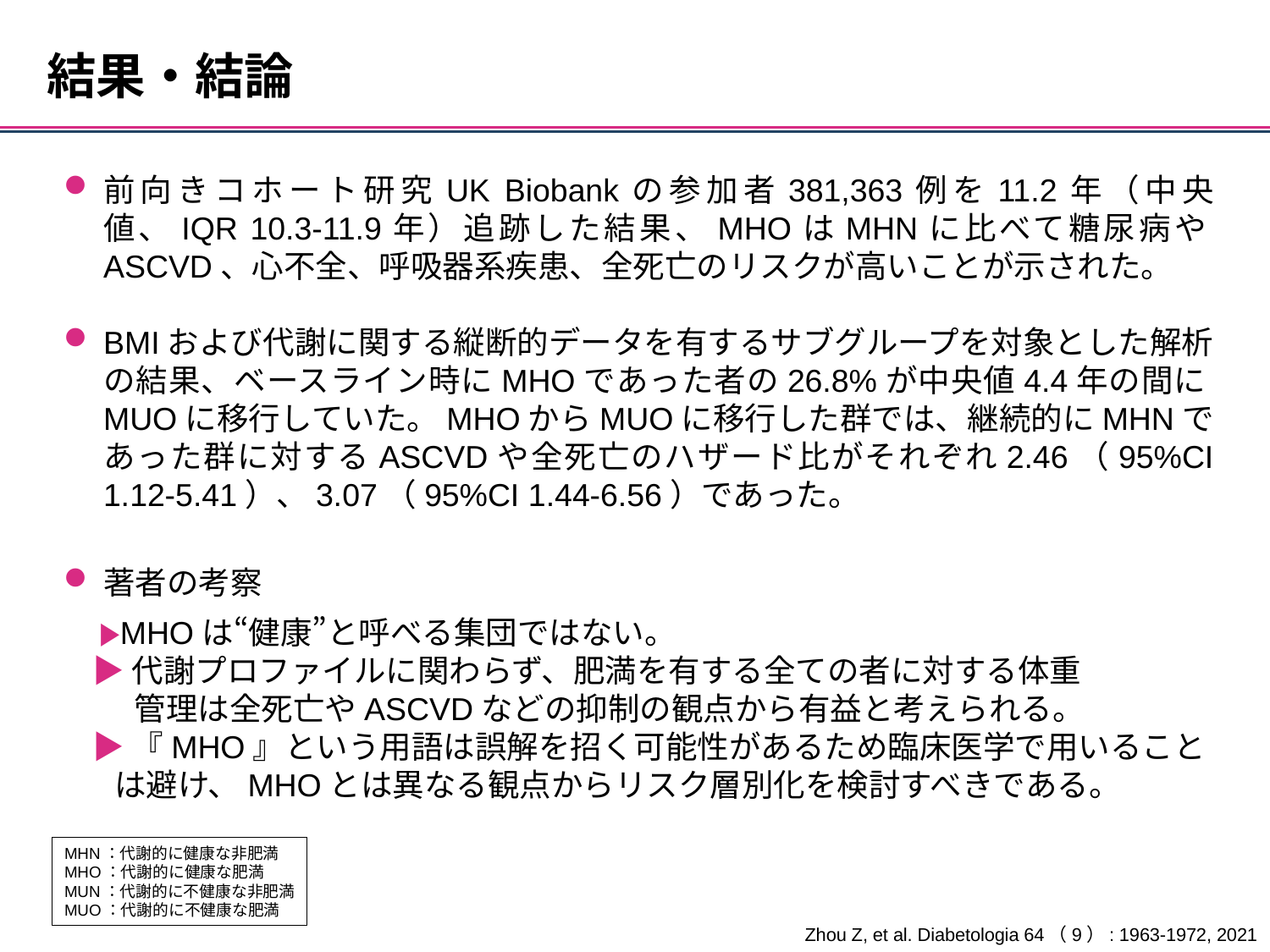

結果・結論
前向きコホート研究UK Biobankの参加者381,363例を11.2年（中央値、IQR 10.3-11.9年）追跡した結果、MHOはMHNに比べて糖尿病やASCVD、心不全、呼吸器系疾患、全死亡のリスクが高いことが示された。

BMIおよび代謝に関する縦断的データを有するサブグループを対象とした解析の結果、ベースライン時にMHOであった者の26.8%が中央値4.4年の間にMUOに移行していた。MHOからMUOに移行した群では、継続的にMHNであった群に対するASCVDや全死亡のハザード比がそれぞれ2.46（95%CI 1.12-5.41）、3.07（95%CI 1.44-6.56）であった。

著者の考察
    ▶MHOは“健康”と呼べる集団ではない。
    ▶代謝プロファイルに関わらず、肥満を有する全ての者に対する体重
　　 管理は全死亡やASCVDなどの抑制の観点から有益と考えられる。
    ▶『MHO』という用語は誤解を招く可能性があるため臨床医学で用いること
      は避け、MHOとは異なる観点からリスク層別化を検討すべきである。
MHN：代謝的に健康な非肥満
MHO：代謝的に健康な肥満
MUN：代謝的に不健康な非肥満
MUO：代謝的に不健康な肥満
Zhou Z, et al. Diabetologia 64（9）: 1963-1972, 2021